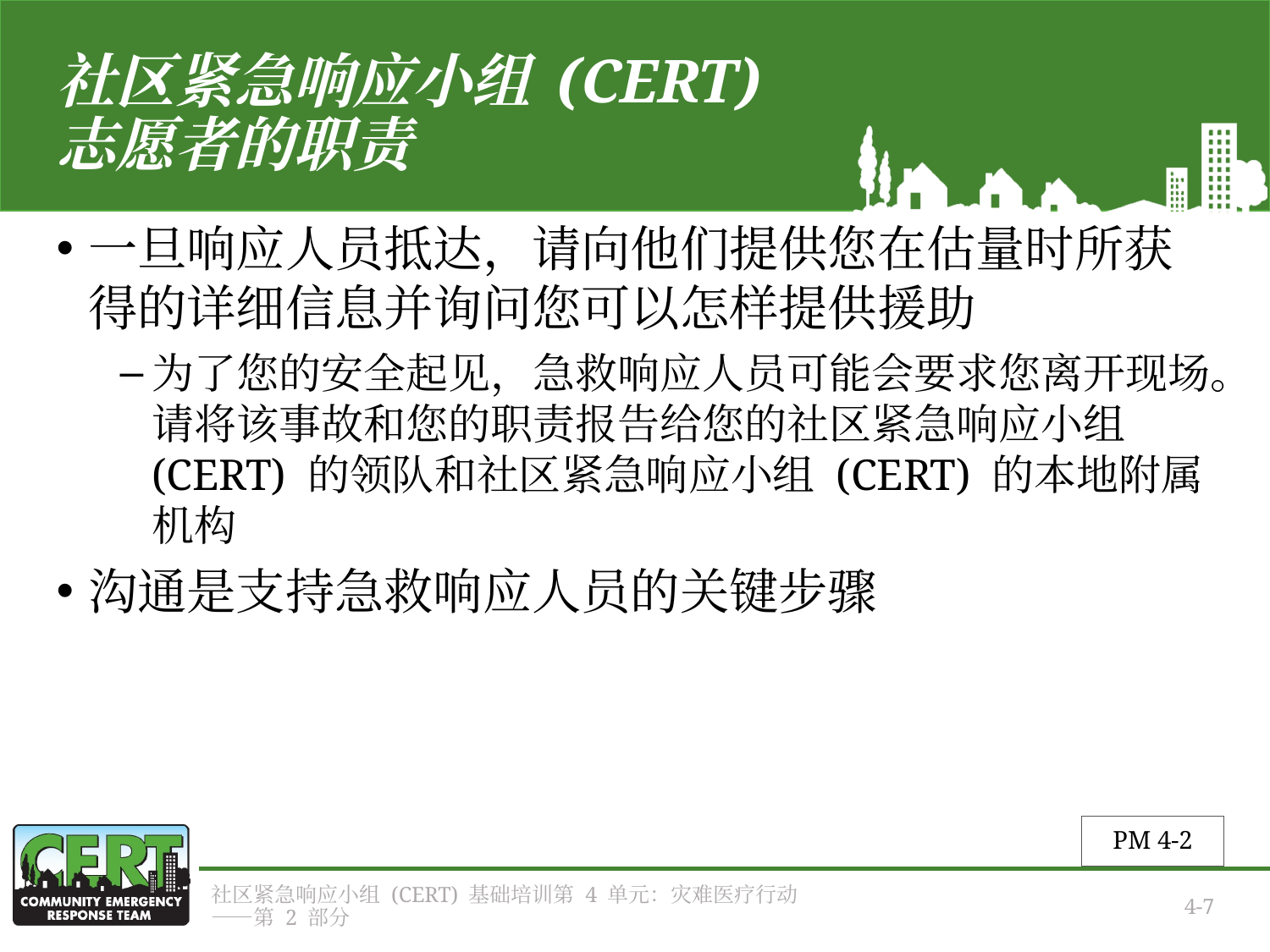

# 社区紧急响应小组 (CERT) 志愿者的职责
一旦响应人员抵达，请向他们提供您在估量时所获得的详细信息并询问您可以怎样提供援助
为了您的安全起见，急救响应人员可能会要求您离开现场。请将该事故和您的职责报告给您的社区紧急响应小组 (CERT) 的领队和社区紧急响应小组 (CERT) 的本地附属机构
沟通是支持急救响应人员的关键步骤
PM 4-2
社区紧急响应小组 (CERT) 基础培训第 4 单元：灾难医疗行动——第 2 部分
4-7